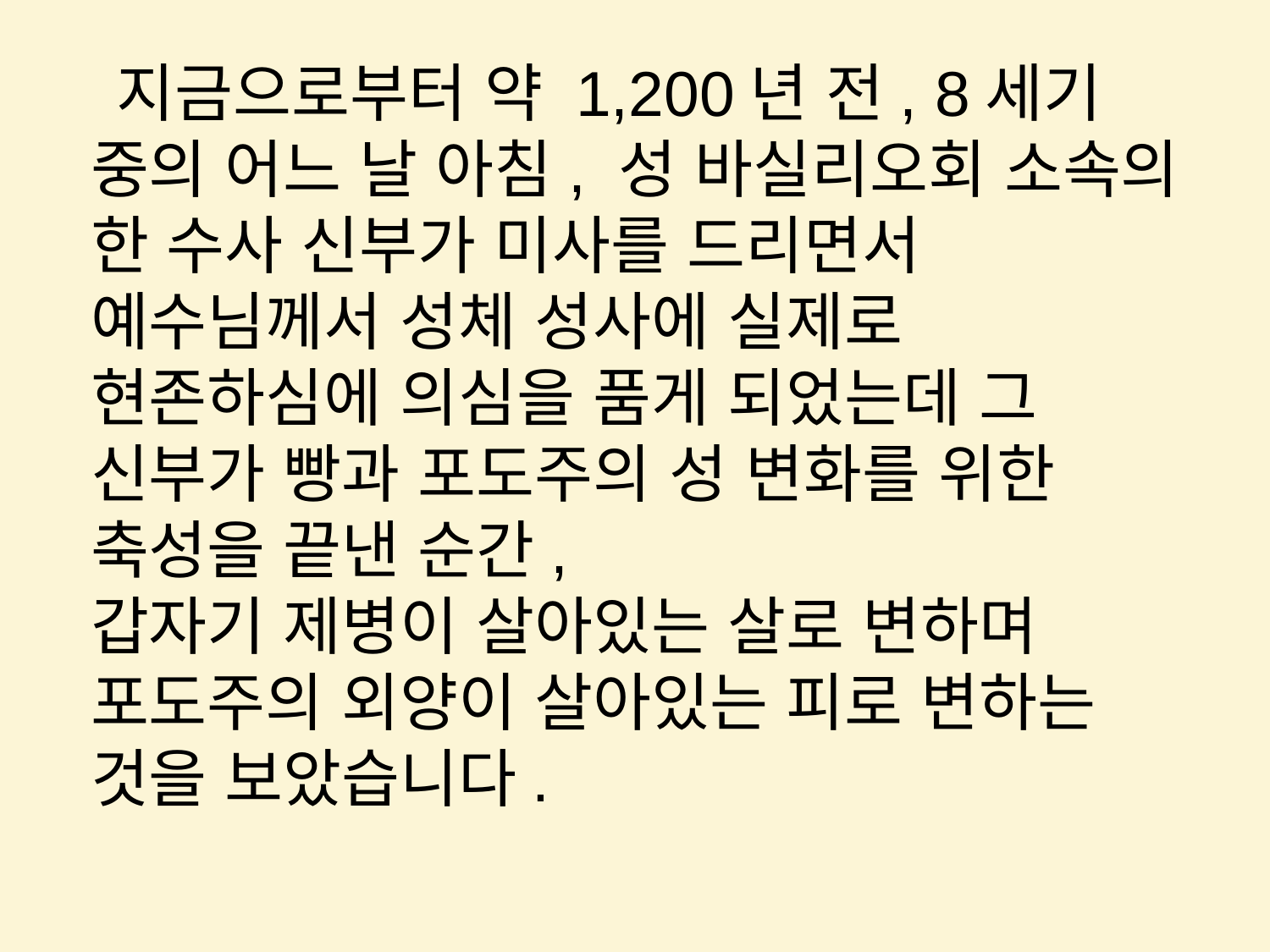

지금으로부터 약 1,200년 전, 8세기 중의 어느 날 아침, 성 바실리오회 소속의 한 수사 신부가 미사를 드리면서 예수님께서 성체 성사에 실제로 현존하심에 의심을 품게 되었는데 그 신부가 빵과 포도주의 성 변화를 위한 축성을 끝낸 순간,
갑자기 제병이 살아있는 살로 변하며 포도주의 외양이 살아있는 피로 변하는 것을 보았습니다.